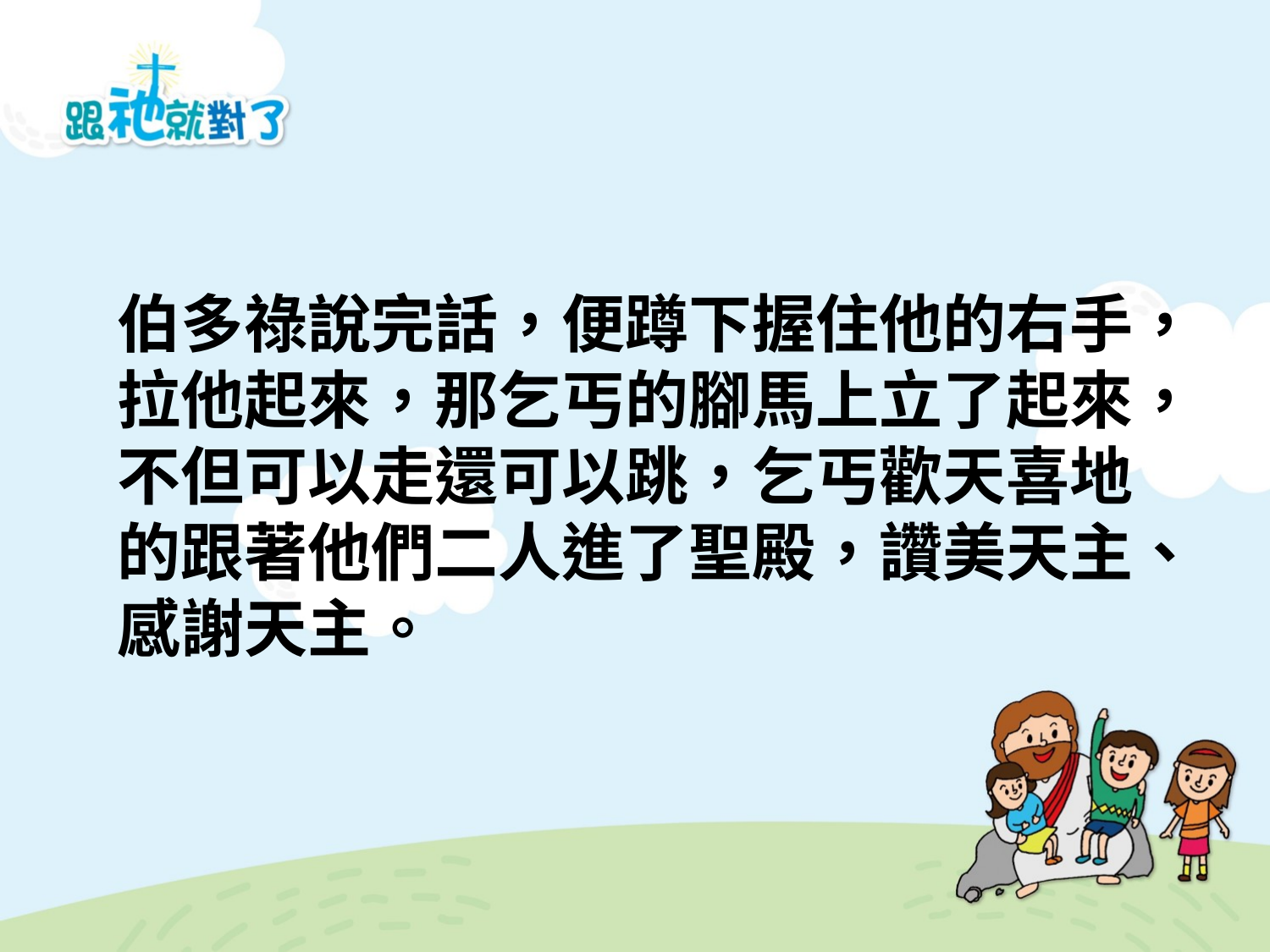

伯多祿說完話，便蹲下握住他的右手，拉他起來，那乞丐的腳馬上立了起來，不但可以走還可以跳，乞丐歡天喜地的跟著他們二人進了聖殿，讚美天主、感謝天主。